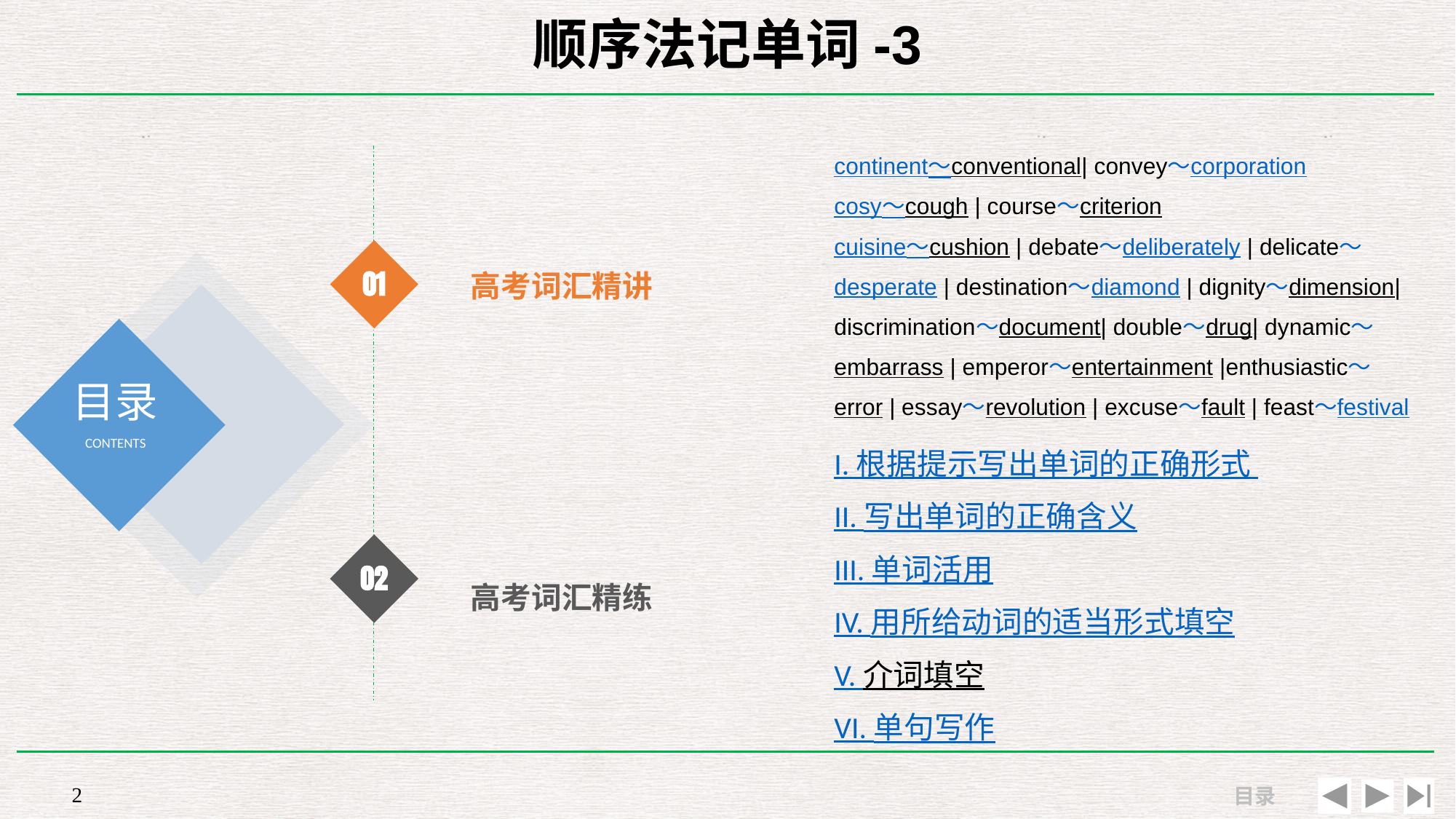

# 顺序法记单词-3
高考词汇精讲
continent～conventional| convey～corporation
cosy～cough | course～criterion
cuisine～cushion | debate～deliberately | delicate～desperate | destination～diamond | dignity～dimension| discrimination～document| double～drug| dynamic～embarrass | emperor～entertainment |enthusiastic～error | essay～revolution | excuse～fault | feast～festival
01

I. 根据提示写出单词的正确形式
II. 写出单词的正确含义
III. 单词活用
IV. 用所给动词的适当形式填空
V. 介词填空
VI. 单句写作
高考词汇精练
02